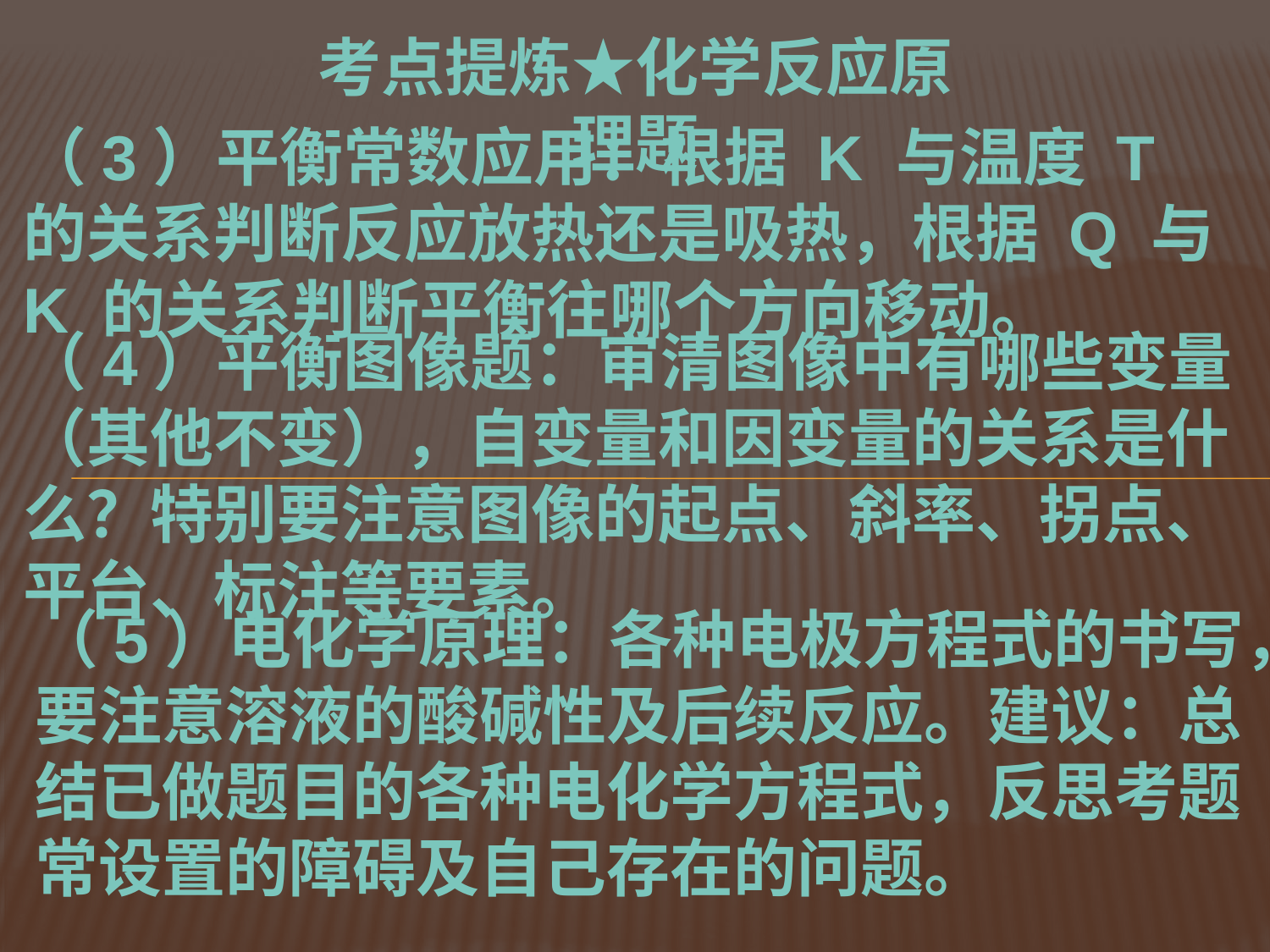

考点提炼★化学反应原理题
（3）平衡常数应用：根据 K 与温度 T 的关系判断反应放热还是吸热，根据 Q 与K 的关系判断平衡往哪个方向移动。
（4）平衡图像题：审清图像中有哪些变量（其他不变），自变量和因变量的关系是什么？特别要注意图像的起点、斜率、拐点、平台、标注等要素。
（5）电化学原理：各种电极方程式的书写，要注意溶液的酸碱性及后续反应。建议：总结已做题目的各种电化学方程式，反思考题常设置的障碍及自己存在的问题。